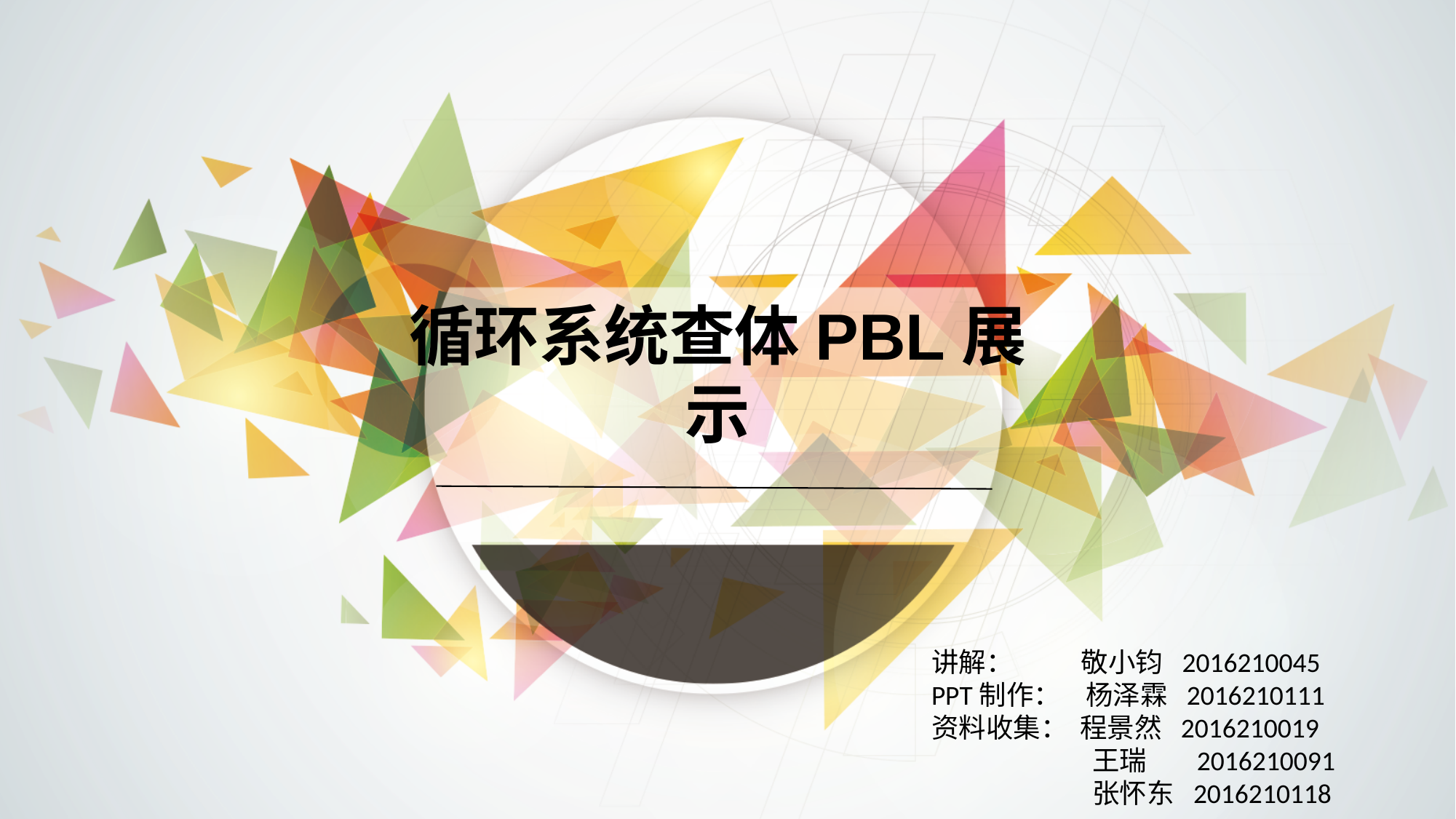

循环系统查体PBL展示
讲解：           敬小钧  2016210045
PPT制作：    杨泽霖  2016210111
资料收集：  程景然  2016210019
                         王瑞       2016210091
                         张怀东  2016210118